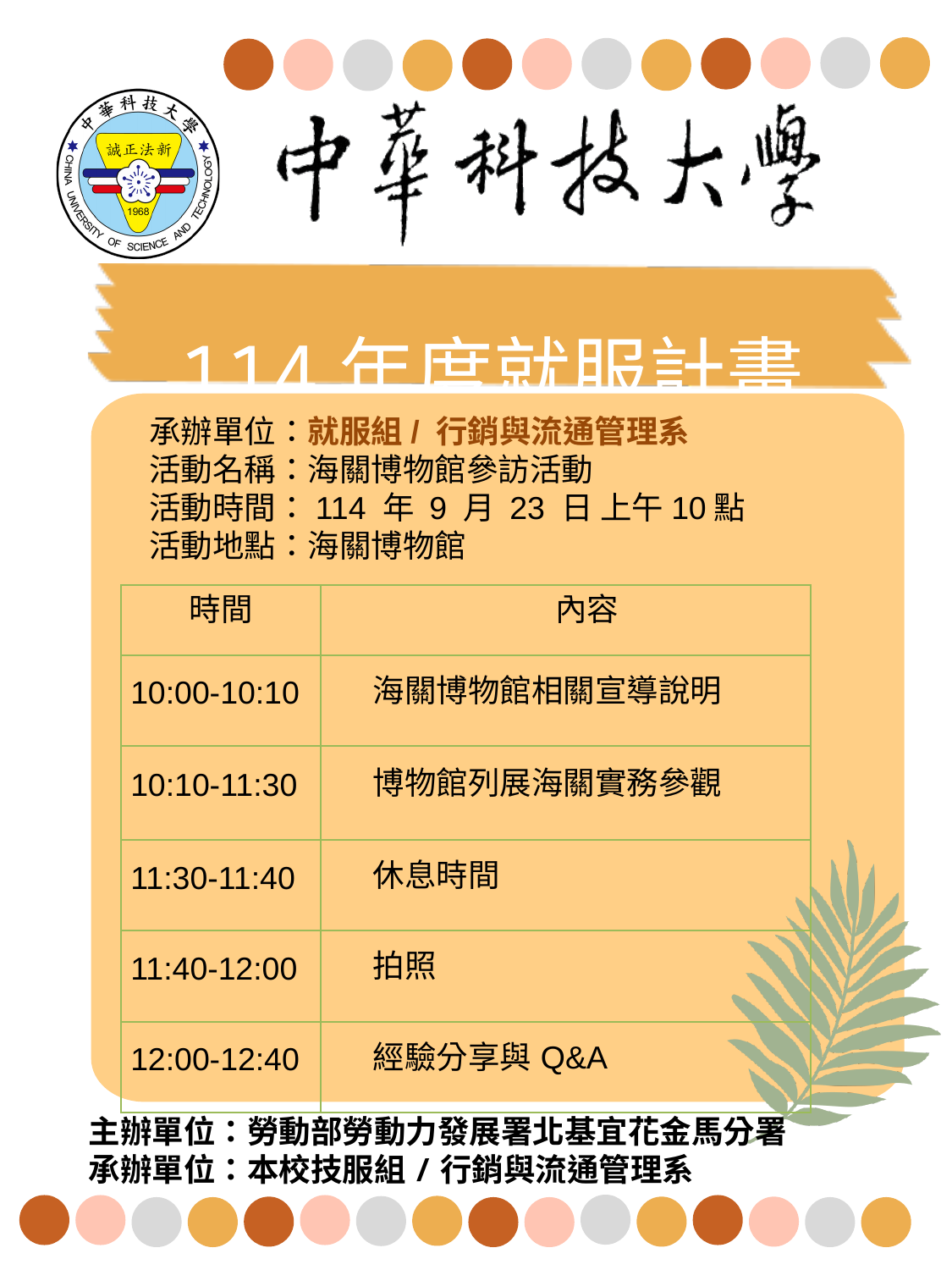

承辦單位：就服組/ 行銷與流通管理系
活動名稱：海關博物館參訪活動
活動時間：114 年 9 月 23 日 上午10點
活動地點：海關博物館
| 時間 | 內容 |
| --- | --- |
| 10:00-10:10 | 海關博物館相關宣導說明 |
| 10:10-11:30 | 博物館列展海關實務參觀 |
| 11:30-11:40 | 休息時間 |
| 11:40-12:00 | 拍照 |
| 12:00-12:40 | 經驗分享與Q&A |
主辦單位：勞動部勞動力發展署北基宜花金馬分署
承辦單位：本校技服組/行銷與流通管理系